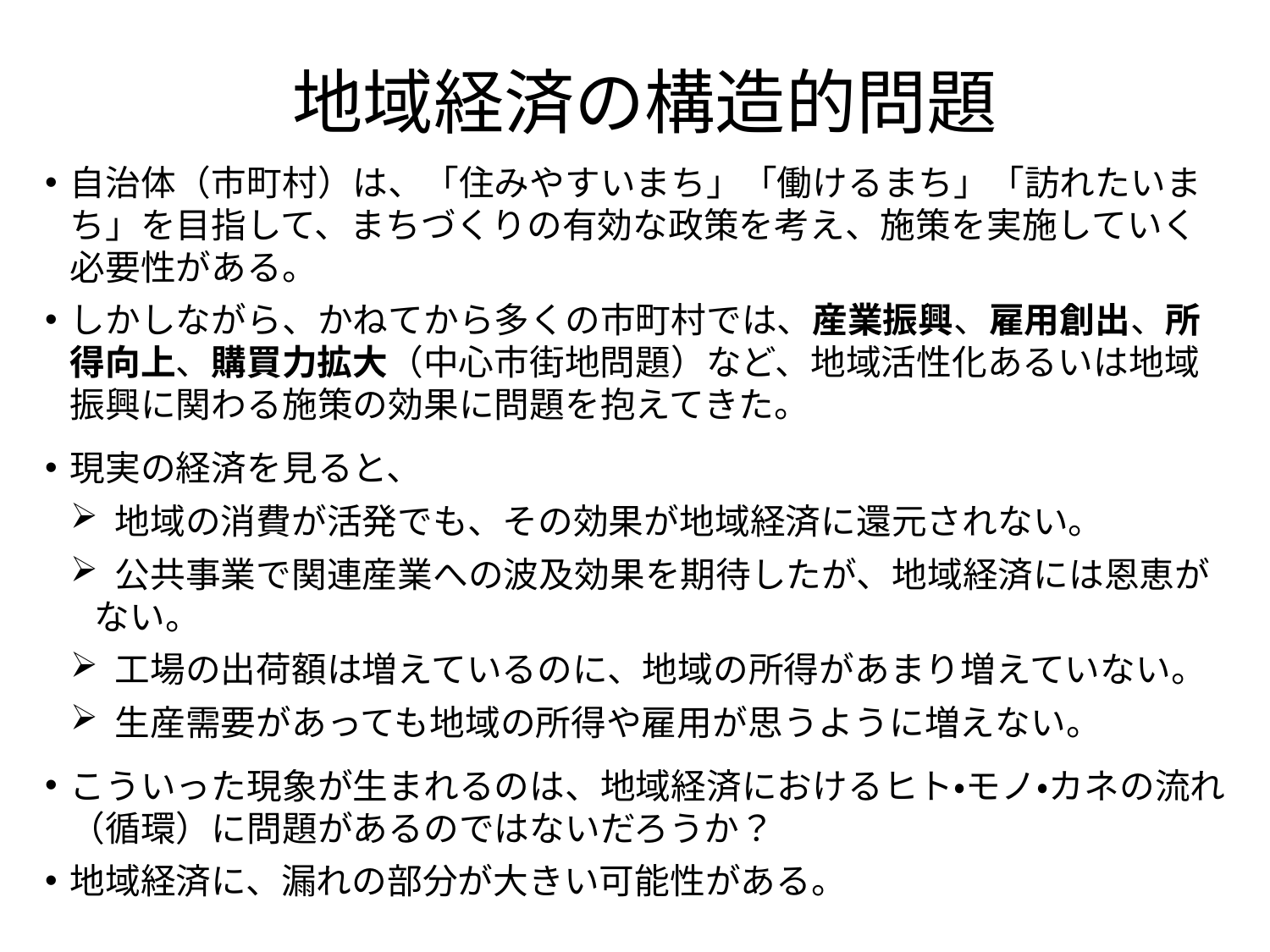

地域経済の構造的問題
自治体（市町村）は、「住みやすいまち」「働けるまち」「訪れたいまち」を目指して、まちづくりの有効な政策を考え、施策を実施していく必要性がある。
しかしながら、かねてから多くの市町村では、産業振興、雇用創出、所得向上、購買力拡大（中心市街地問題）など、地域活性化あるいは地域振興に関わる施策の効果に問題を抱えてきた。
現実の経済を見ると、
 地域の消費が活発でも、その効果が地域経済に還元されない。
 公共事業で関連産業への波及効果を期待したが、地域経済には恩恵がない。
 工場の出荷額は増えているのに、地域の所得があまり増えていない。
 生産需要があっても地域の所得や雇用が思うように増えない。
こういった現象が生まれるのは、地域経済におけるヒト・モノ・カネの流れ（循環）に問題があるのではないだろうか？
地域経済に、漏れの部分が大きい可能性がある。